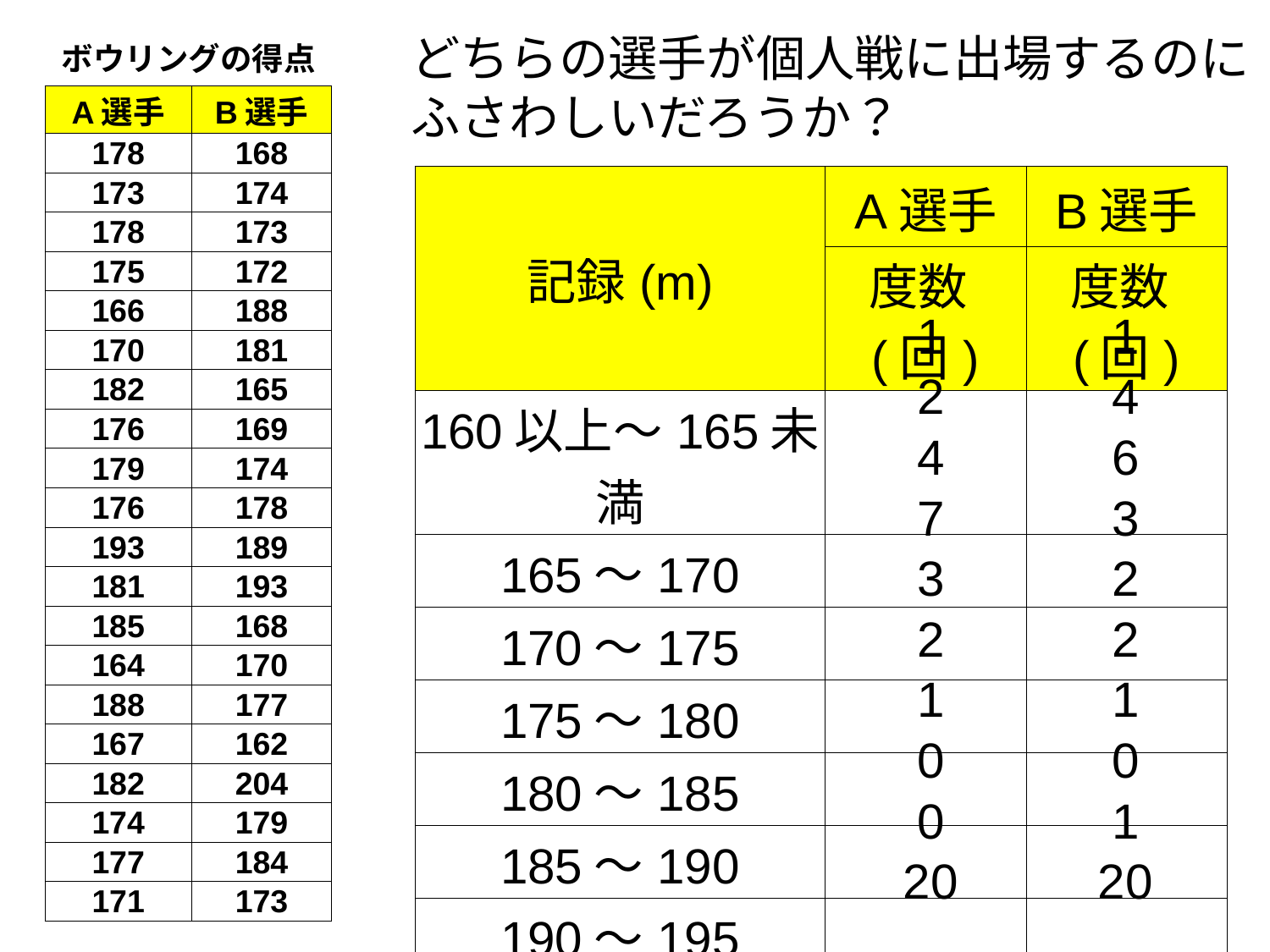

どちらの選手が個人戦に出場するのに
ふさわしいだろうか？
| ボウリングの得点 |  |
| --- | --- |
| A選手 | B選手 |
| 178 | 168 |
| 173 | 174 |
| 178 | 173 |
| 175 | 172 |
| 166 | 188 |
| 170 | 181 |
| 182 | 165 |
| 176 | 169 |
| 179 | 174 |
| 176 | 178 |
| 193 | 189 |
| 181 | 193 |
| 185 | 168 |
| 164 | 170 |
| 188 | 177 |
| 167 | 162 |
| 182 | 204 |
| 174 | 179 |
| 177 | 184 |
| 171 | 173 |
| 記録(m) | A選手 | B選手 |
| --- | --- | --- |
|  | 度数(回) | 度数(回) |
| 160以上～165未満 |  |  |
| 165～170 |  |  |
| 170～175 |  |  |
| 175～180 |  |  |
| 180～185 |  |  |
| 185～190 |  |  |
| 190～195 |  |  |
| 195～200 |  |  |
| 200～205 |  |  |
| 計 |  |  |
| 1 |
| --- |
| 2 |
| 4 |
| 7 |
| 3 |
| 2 |
| 1 |
| 0 |
| 0 |
| 20 |
| 1 |
| --- |
| 4 |
| 6 |
| 3 |
| 2 |
| 2 |
| 1 |
| 0 |
| 1 |
| 20 |